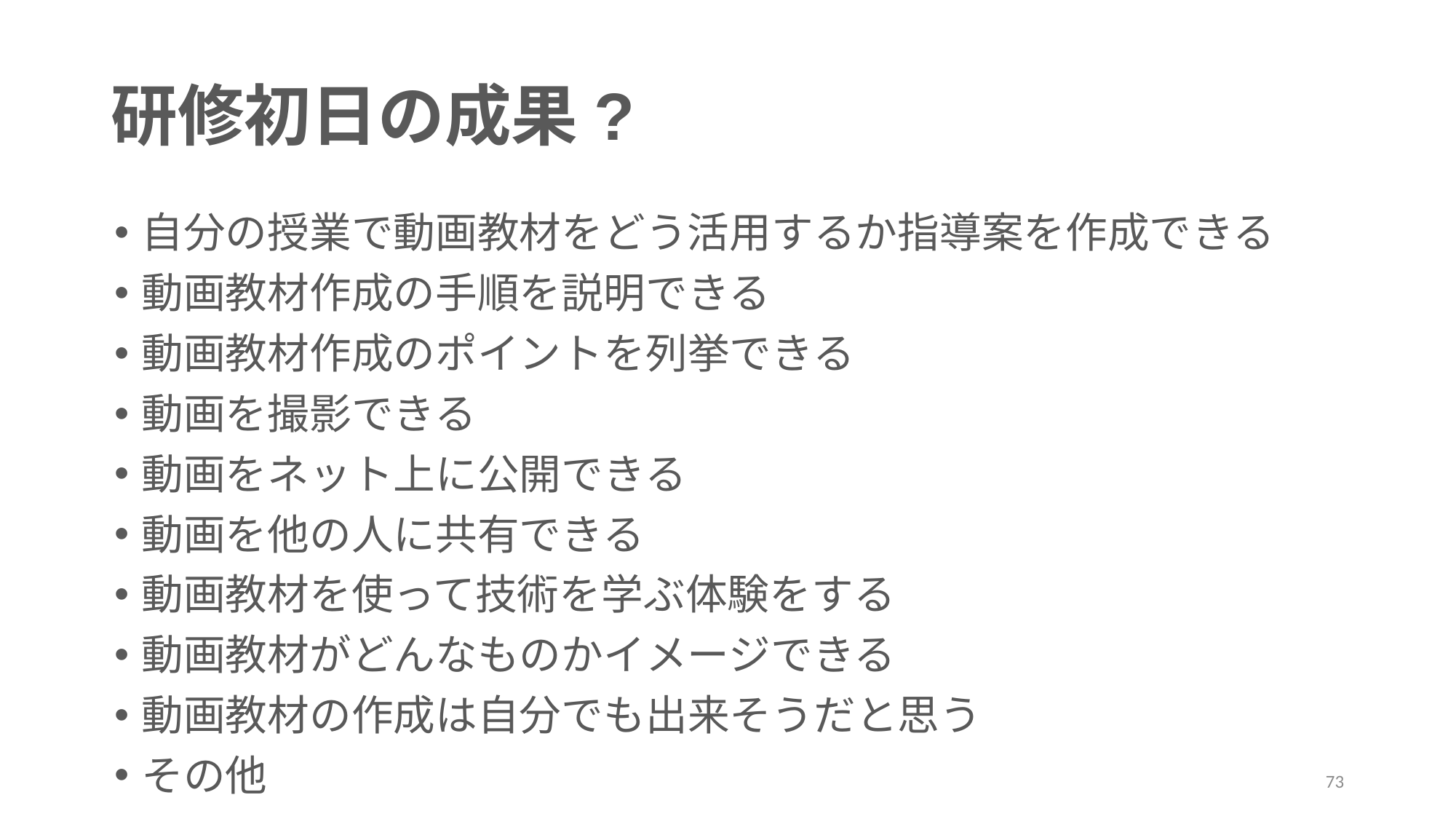

# 研修初日の成果?
自分の授業で動画教材をどう活用するか指導案を作成できる
動画教材作成の手順を説明できる
動画教材作成のポイントを列挙できる
動画を撮影できる
動画をネット上に公開できる
動画を他の人に共有できる
動画教材を使って技術を学ぶ体験をする
動画教材がどんなものかイメージできる
動画教材の作成は自分でも出来そうだと思う
その他

73